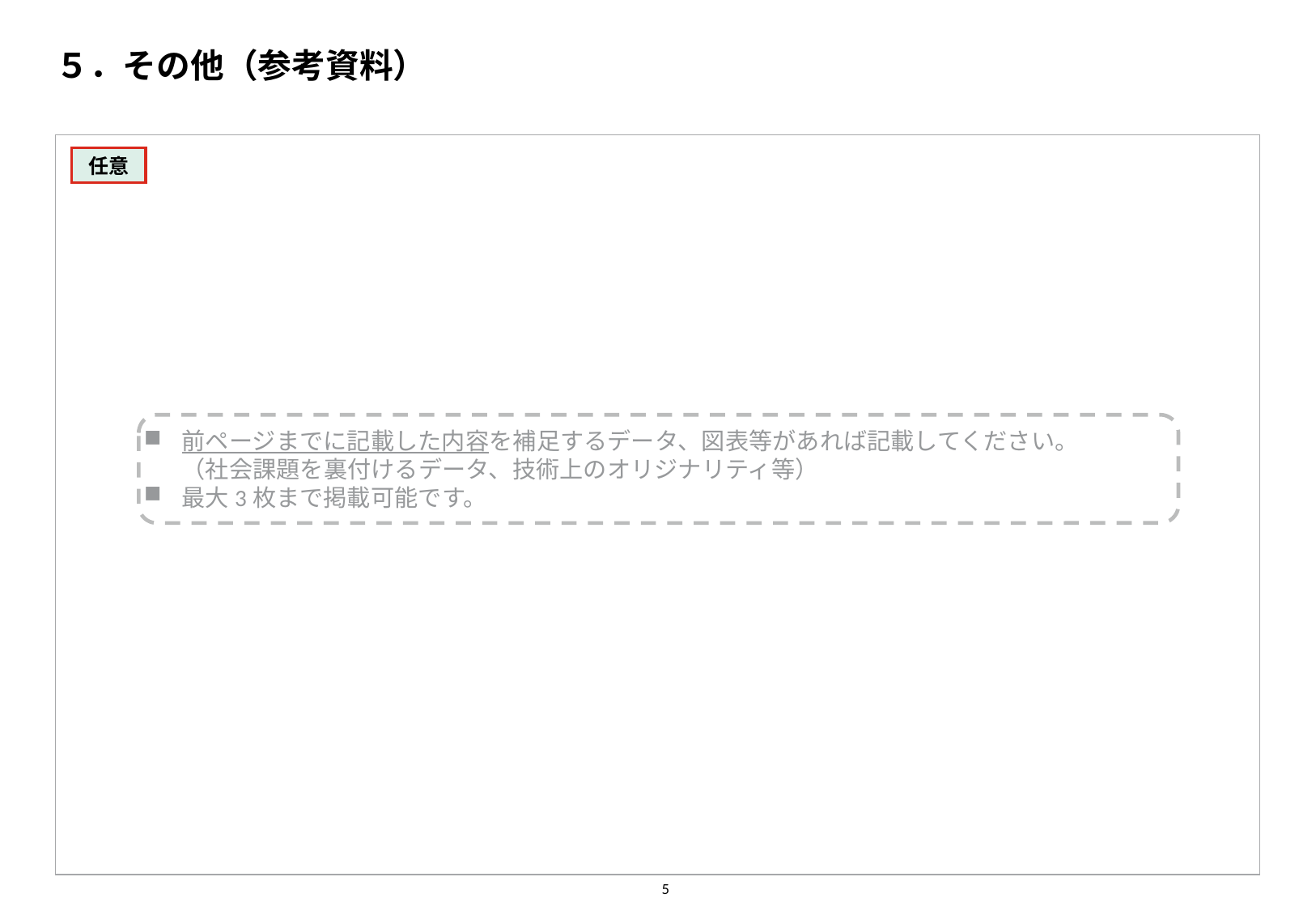

# ５．その他（参考資料）

任意
前ページまでに記載した内容を補足するデータ、図表等があれば記載してください。
（社会課題を裏付けるデータ、技術上のオリジナリティ等）
最大3枚まで掲載可能です。
5